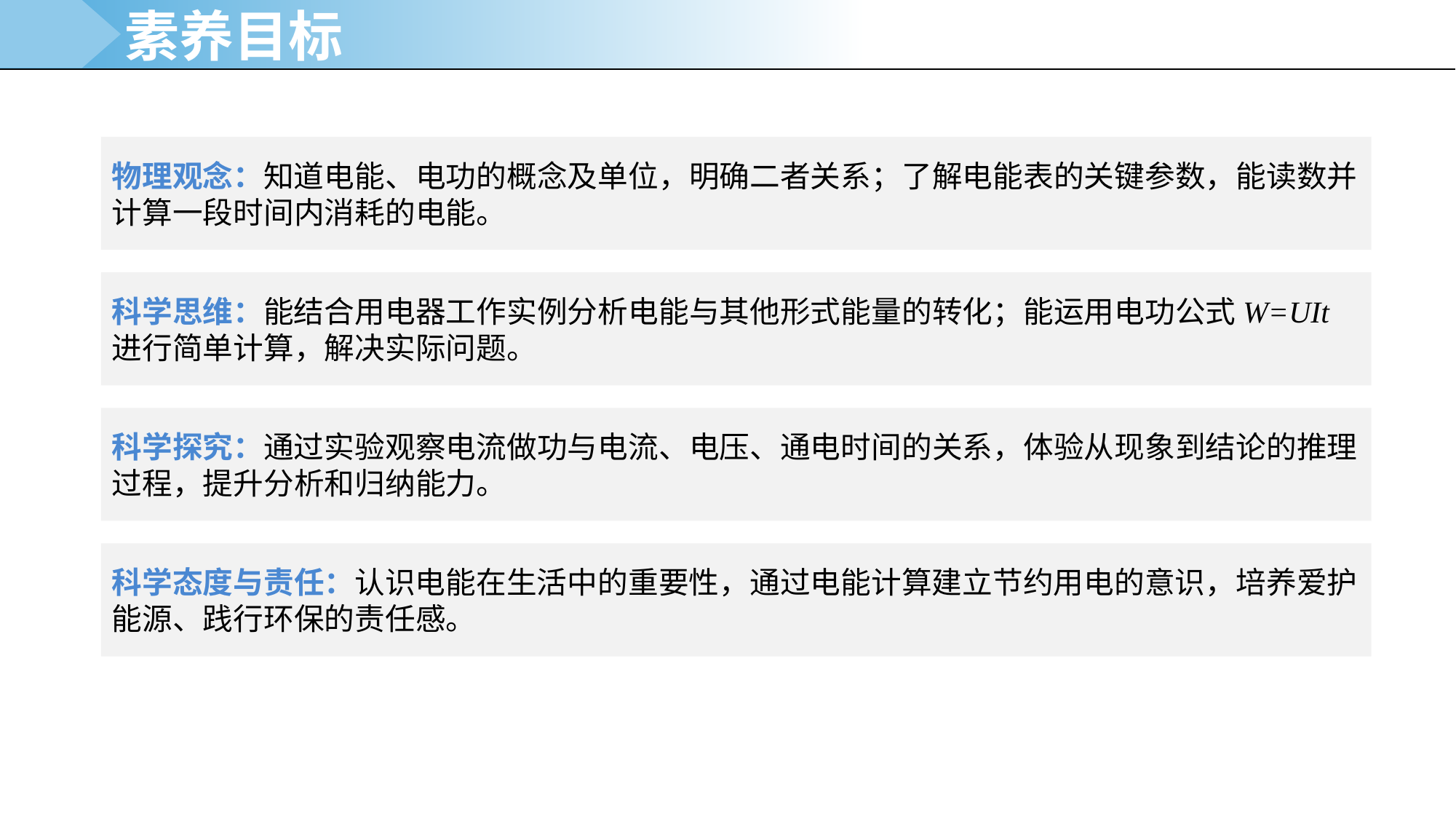

素养目标

物理观念：知道电能、电功的概念及单位，明确二者关系；了解电能表的关键参数，能读数并计算一段时间内消耗的电能。
科学思维：能结合用电器工作实例分析电能与其他形式能量的转化；能运用电功公式W=UIt进行简单计算，解决实际问题。
科学探究：通过实验观察电流做功与电流、电压、通电时间的关系，体验从现象到结论的推理过程，提升分析和归纳能力。
科学态度与责任：认识电能在生活中的重要性，通过电能计算建立节约用电的意识，培养爱护能源、践行环保的责任感。